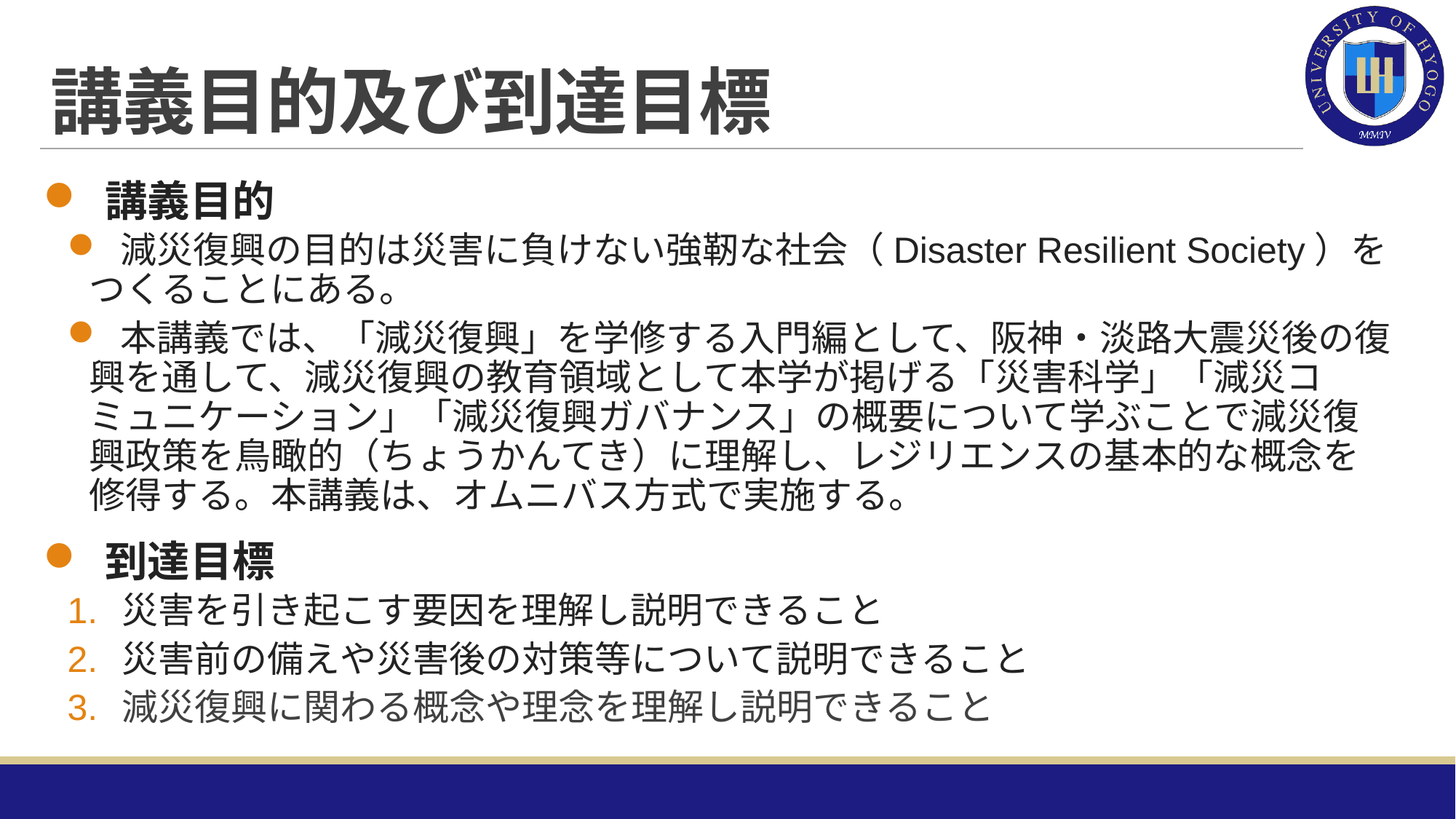

# 講義目的及び到達目標
 講義目的
 減災復興の目的は災害に負けない強靭な社会（Disaster Resilient Society）をつくることにある。
 本講義では、「減災復興」を学修する入門編として、阪神・淡路大震災後の復興を通して、減災復興の教育領域として本学が掲げる「災害科学」「減災コミュニケーション」「減災復興ガバナンス」の概要について学ぶことで減災復興政策を鳥瞰的（ちょうかんてき）に理解し、レジリエンスの基本的な概念を修得する。本講義は、オムニバス方式で実施する。
 到達目標
災害を引き起こす要因を理解し説明できること
災害前の備えや災害後の対策等について説明できること
減災復興に関わる概念や理念を理解し説明できること